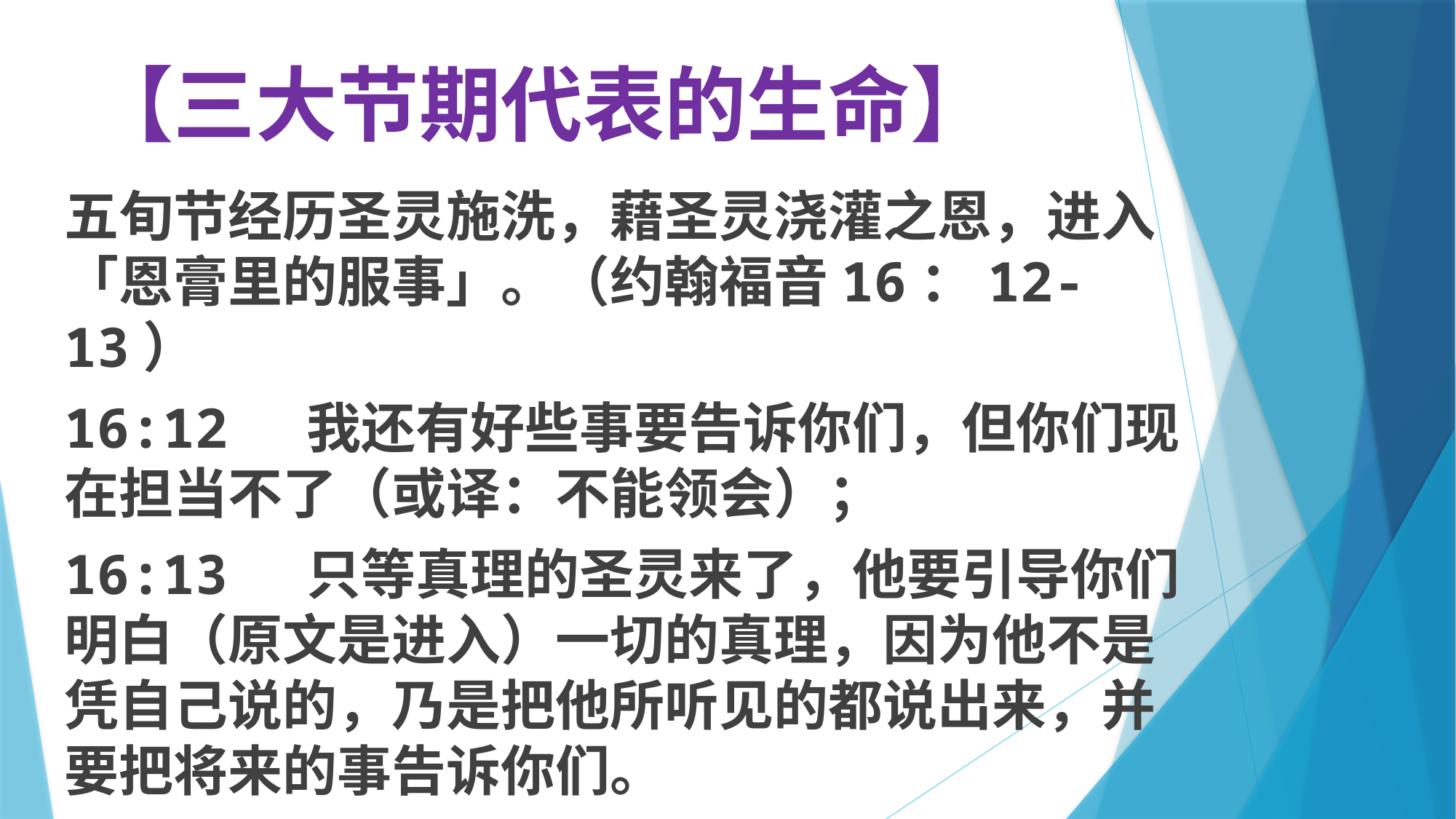

# 【三大节期代表的生命】
五旬节经历圣灵施洗，藉圣灵浇灌之恩，进入「恩膏里的服事」。（约翰福音16：12-13）
16:12  我还有好些事要告诉你们，但你们现在担当不了（或译：不能领会）；
16:13  只等真理的圣灵来了，他要引导你们明白（原文是进入）一切的真理，因为他不是凭自己说的，乃是把他所听见的都说出来，并要把将来的事告诉你们。